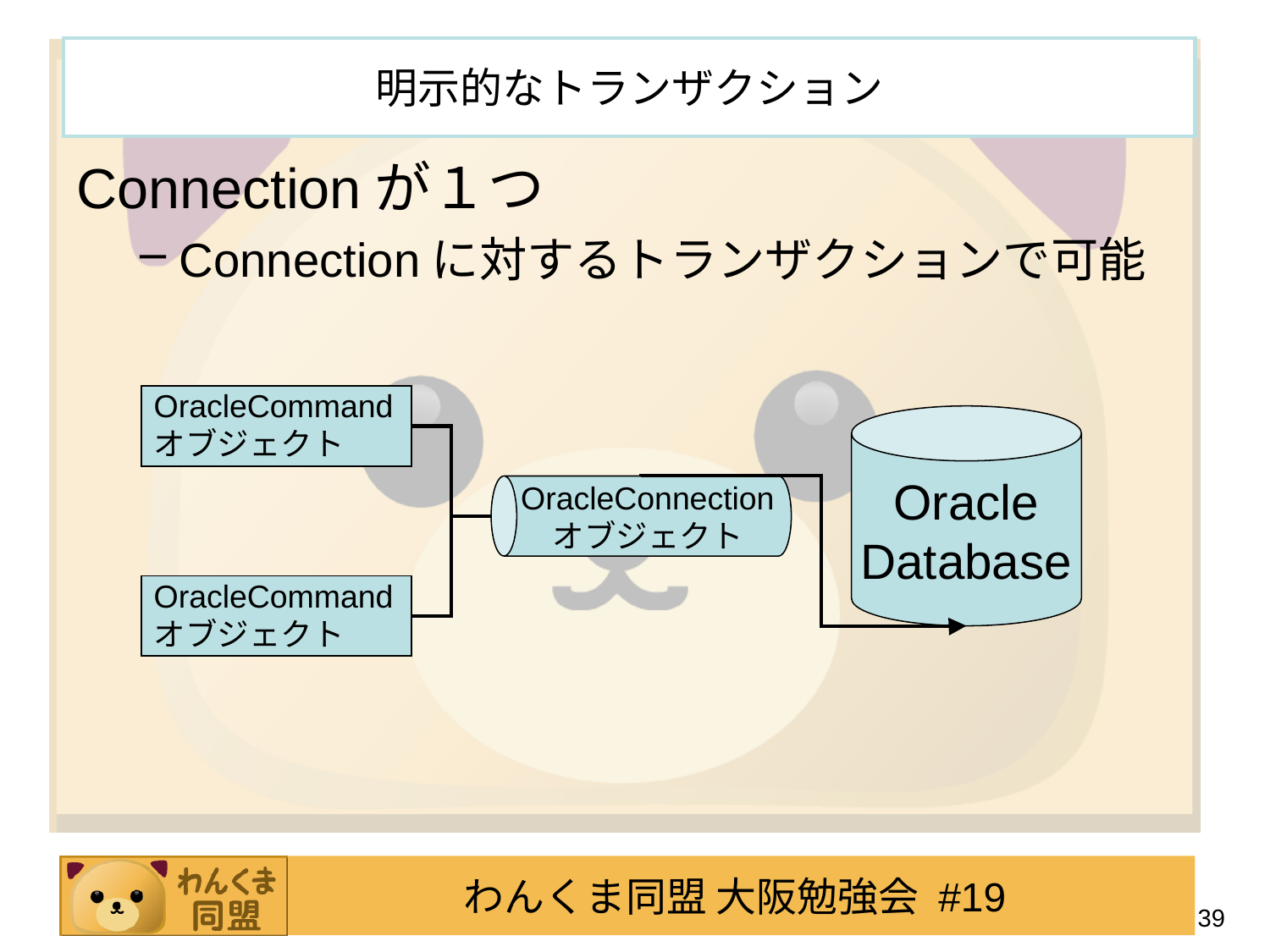

# 明示的なトランザクション
Connectionが１つ
Connectionに対するトランザクションで可能
OracleConnection
オブジェクト
OracleCommand
オブジェクト
Oracle
Database
OracleCommand
オブジェクト
39